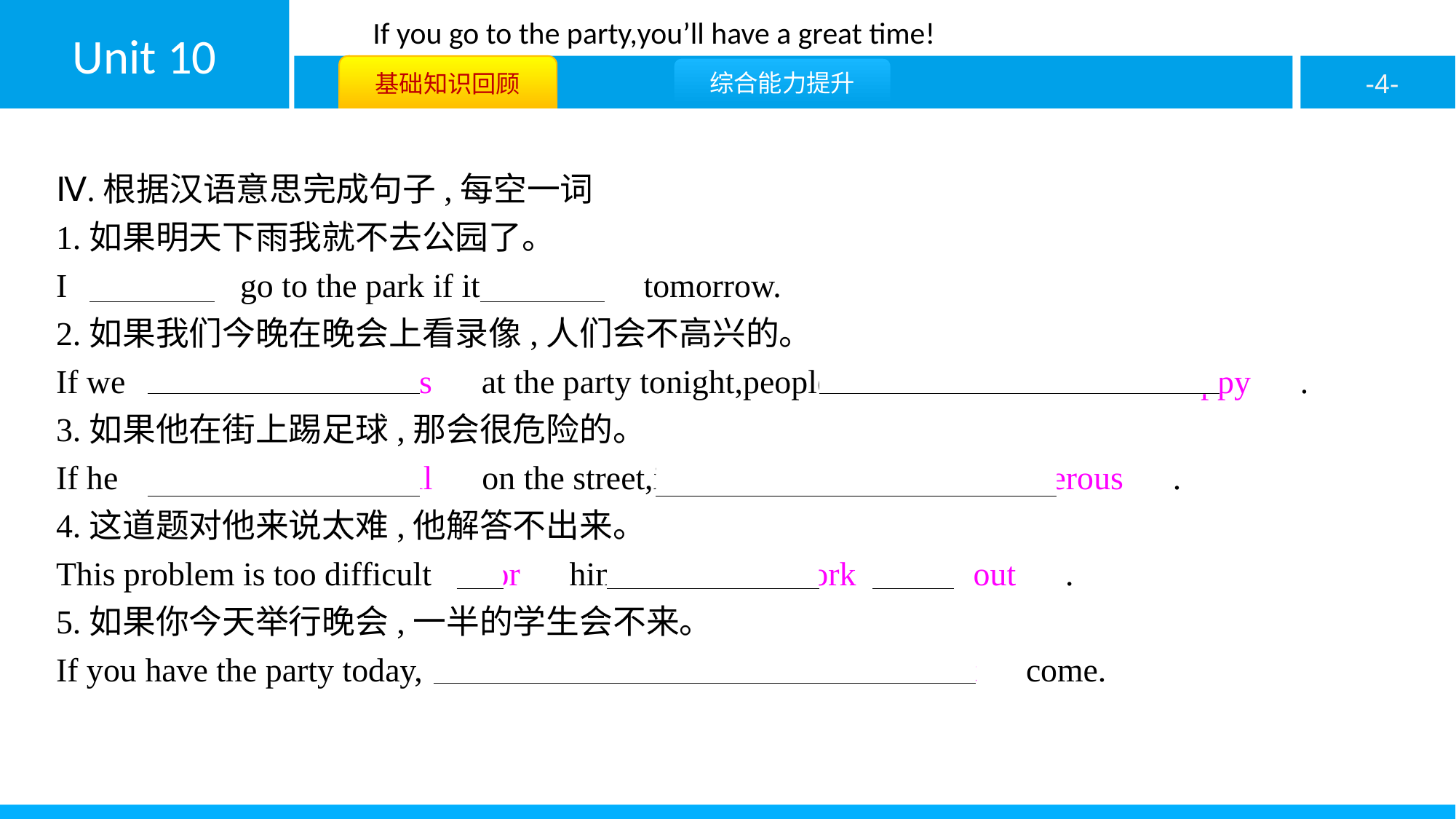

Ⅳ.根据汉语意思完成句子,每空一词
1.如果明天下雨我就不去公园了。
I　won’t　go to the park if it　rains　tomorrow.
2.如果我们今晚在晚会上看录像,人们会不高兴的。
If we　watch　 　videos　at the party tonight,people　won’t　 　be　 　happy　.
3.如果他在街上踢足球,那会很危险的。
If he　plays　 　football　on the street,it　will　 　be　 　dangerous　.
4.这道题对他来说太难,他解答不出来。
This problem is too difficult　for　him　to　 　work　it　out　.
5.如果你今天举行晚会,一半的学生会不来。
If you have the party today,　half　 　the　 　class　 　won’t　come.